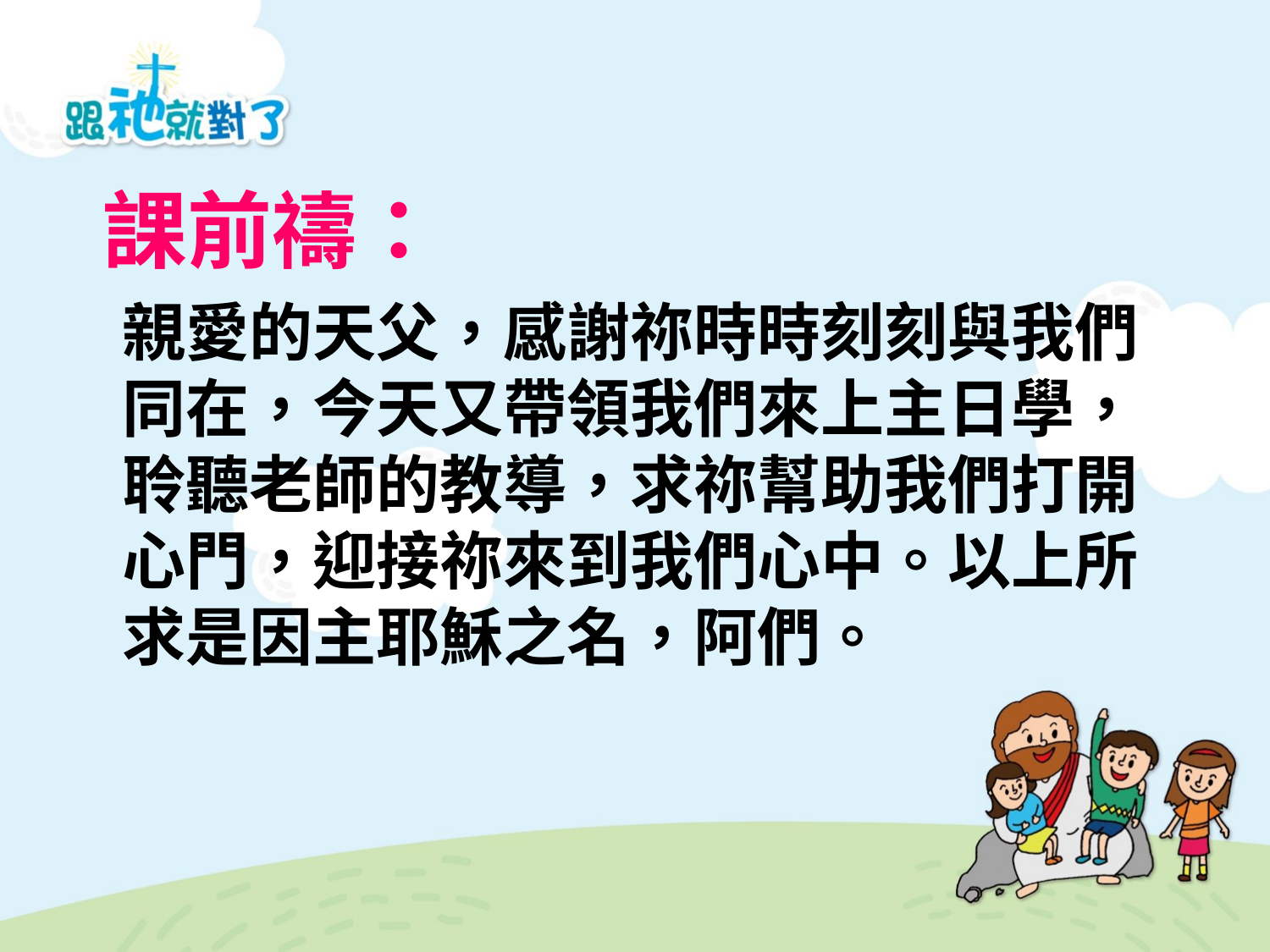

課前禱：
親愛的天父，感謝祢時時刻刻與我們同在，今天又帶領我們來上主日學，聆聽老師的教導，求祢幫助我們打開心門，迎接祢來到我們心中。以上所求是因主耶穌之名，阿們。